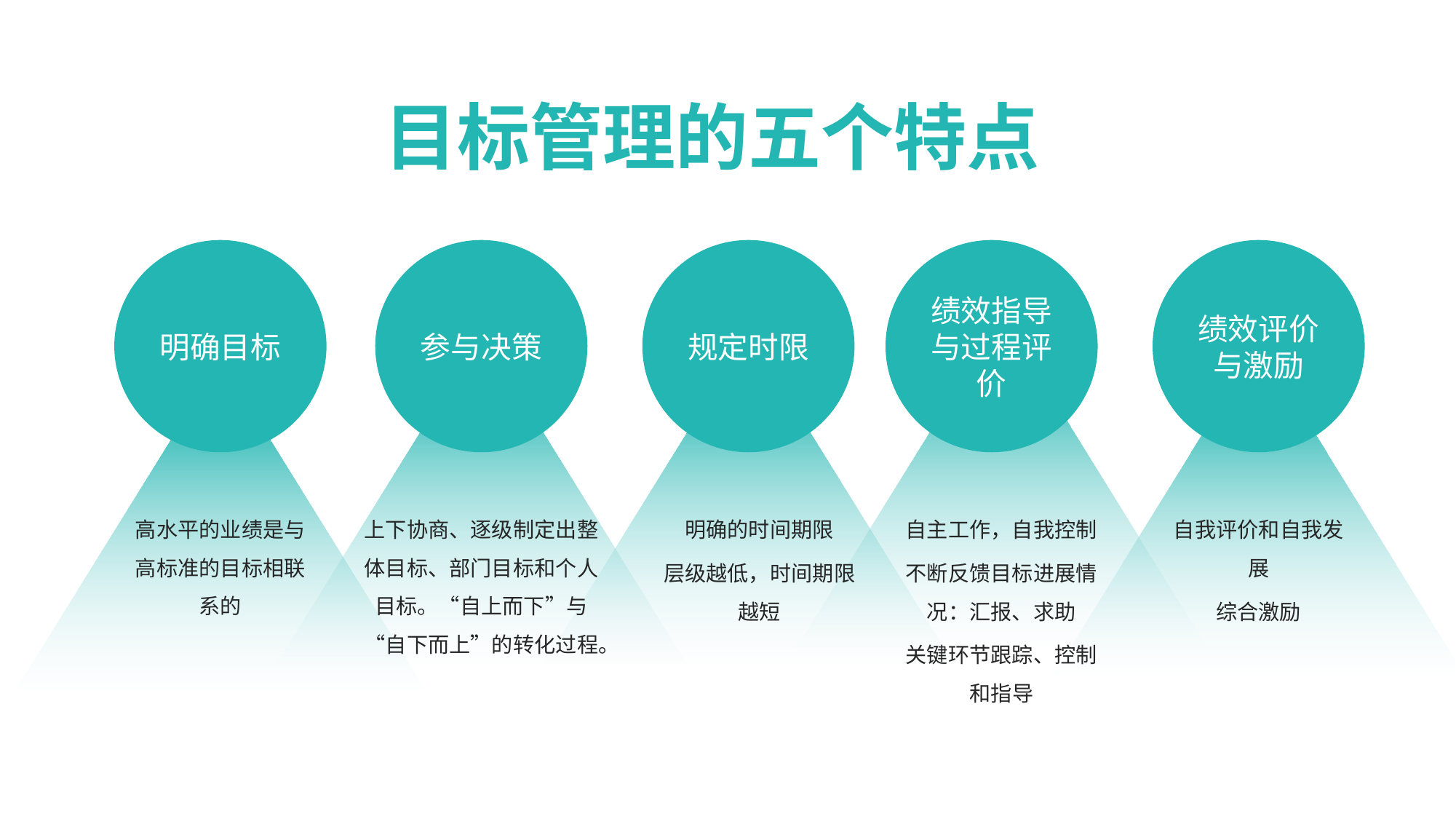

目标管理的五个特点
明确目标
参与决策
规定时限
绩效指导与过程评价
绩效评价与激励

高水平的业绩是与高标准的目标相联系的
上下协商、逐级制定出整体目标、部门目标和个人目标。“自上而下”与“自下而上”的转化过程。
明确的时间期限
层级越低，时间期限越短
自主工作，自我控制
不断反馈目标进展情况：汇报、求助
关键环节跟踪、控制和指导
自我评价和自我发展
综合激励